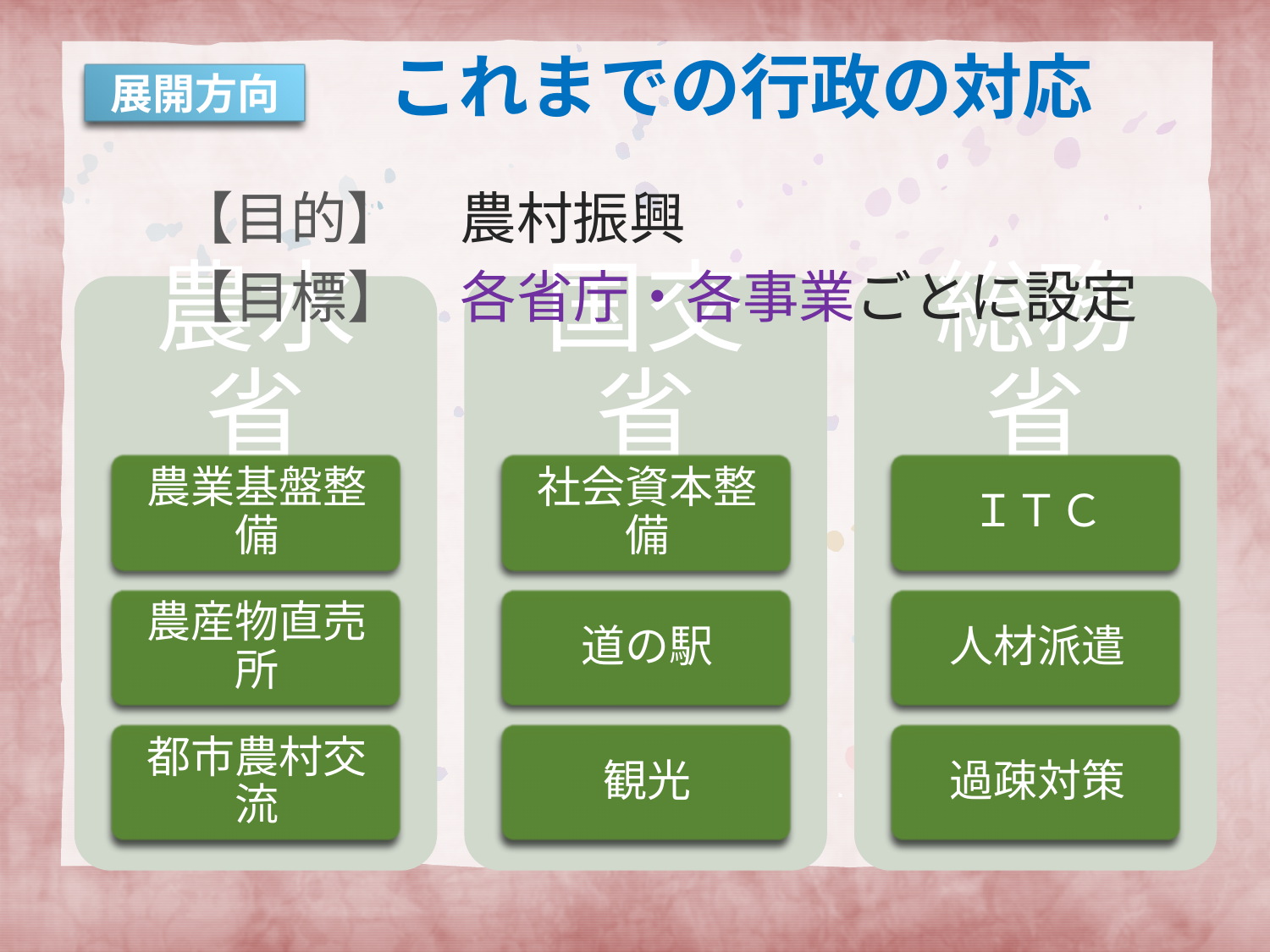

# これまでの行政の対応
展開方向
【目的】　農村振興
【目標】　各省庁・各事業ごとに設定

農水省
農業基盤整備
農産物直売所
都市農村交流
国交省
社会資本整備
道の駅
観光
総務省
ＩＴＣ
人材派遣
過疎対策